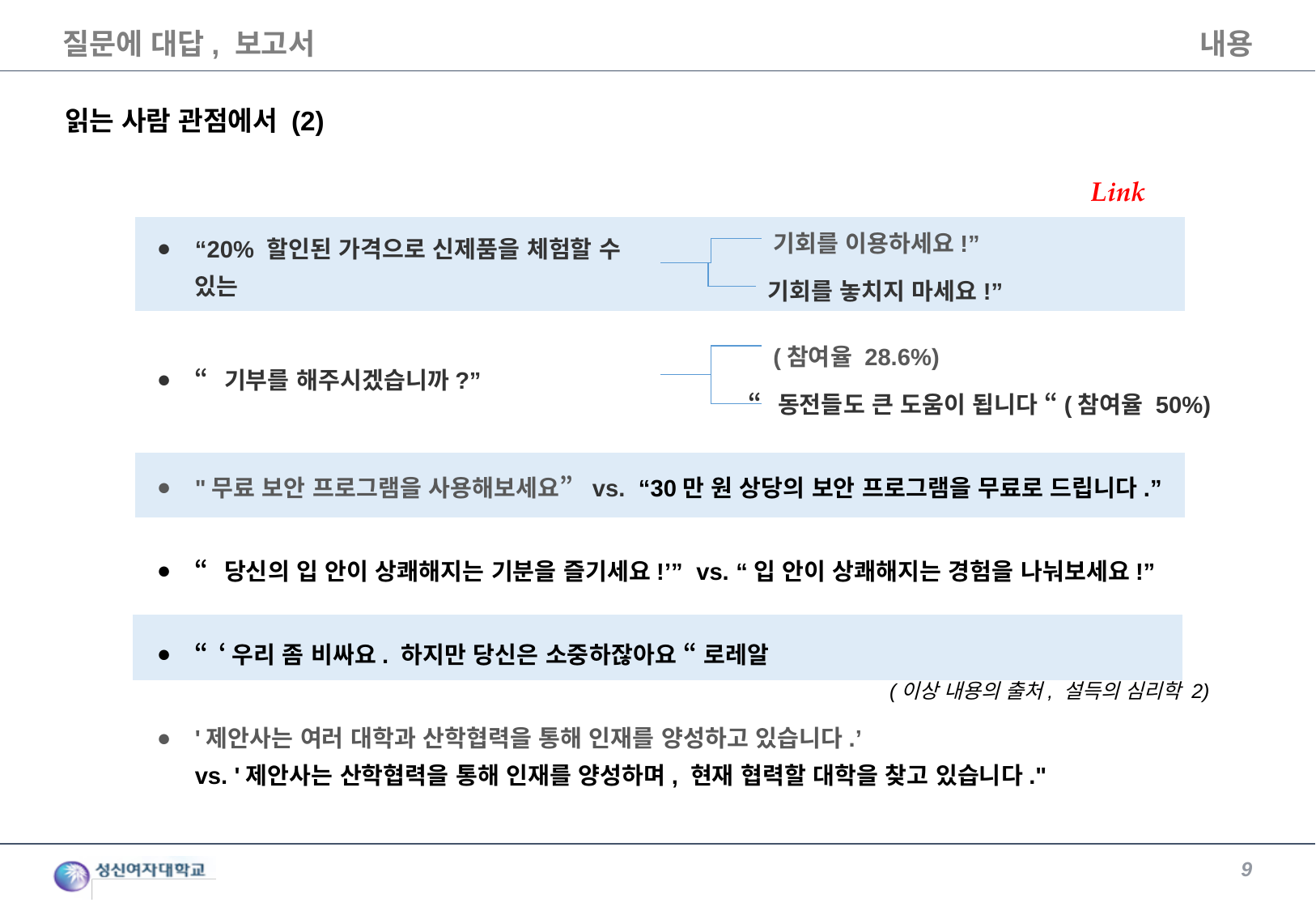

질문에 대답, 보고서
내용
읽는 사람 관점에서 (2)
Link
기회를 이용하세요!”
“20% 할인된 가격으로 신제품을 체험할 수 있는
기회를 놓치지 마세요!”

(참여율 28.6%)
“기부를 해주시겠습니까?”
“동전들도 큰 도움이 됩니다 “(참여율 50%)

"무료 보안 프로그램을 사용해보세요”  vs.  “30만 원 상당의 보안 프로그램을 무료로 드립니다.”
“당신의 입 안이 상쾌해지는 기분을 즐기세요!’”  vs. “입 안이 상쾌해지는 경험을 나눠보세요!”

“‘우리 좀 비싸요. 하지만 당신은 소중하잖아요 “ 로레알
(이상 내용의 출처, 설득의 심리학 2)
'제안사는 여러 대학과 산학협력을 통해 인재를 양성하고 있습니다.’
vs. '제안사는 산학협력을 통해 인재를 양성하며, 현재 협력할 대학을 찾고 있습니다."
9